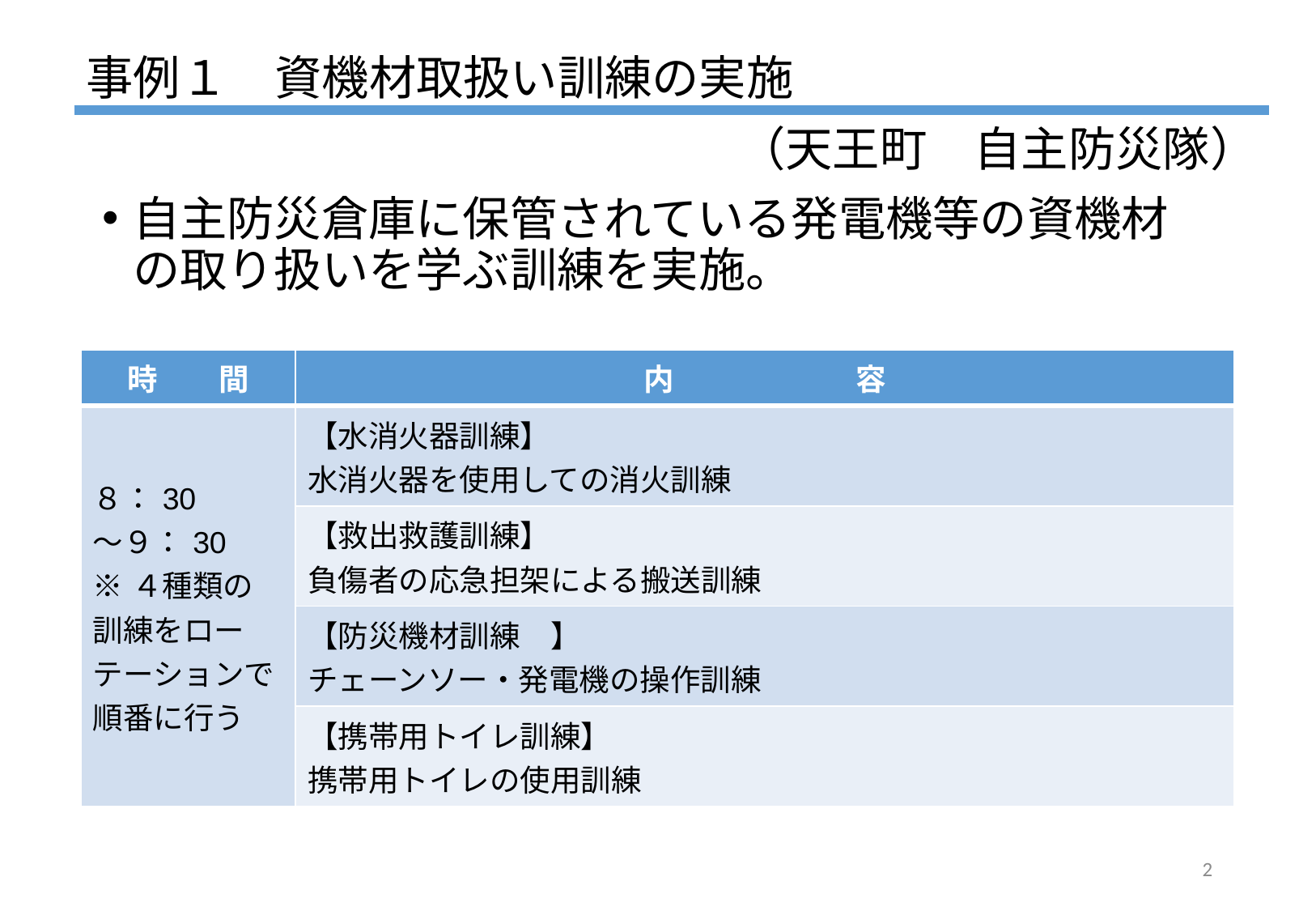

# 事例１　資機材取扱い訓練の実施
（天王町　自主防災隊）
自主防災倉庫に保管されている発電機等の資機材の取り扱いを学ぶ訓練を実施。
| 時　　間 | 内　　　　　　容 |
| --- | --- |
| ８：30 ～９：30 ※４種類の訓練をローテーションで順番に行う | 【水消火器訓練】 水消火器を使用しての消火訓練 |
| 9:00 ～9:50 | 【救出救護訓練】 負傷者の応急担架による搬送訓練 |
| 9:50 ～10:30 | 【防災機材訓練　】 チェーンソー・発電機の操作訓練 |
| 10:30 ～11:00 | 【携帯用トイレ訓練】 携帯用トイレの使用訓練 |
2